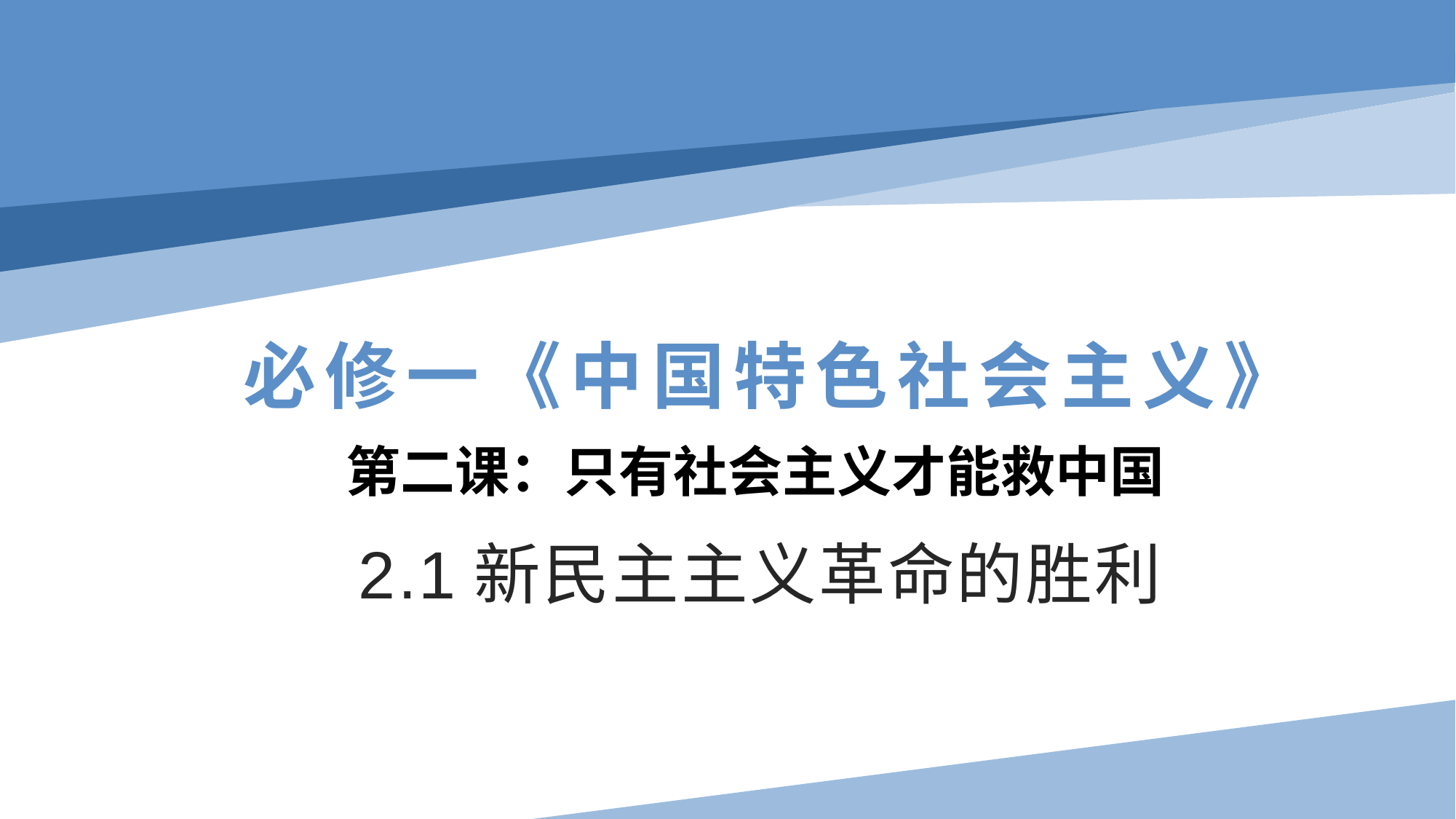

# 必修一《中国特色社会主义》
第二课：只有社会主义才能救中国
2.1新民主主义革命的胜利